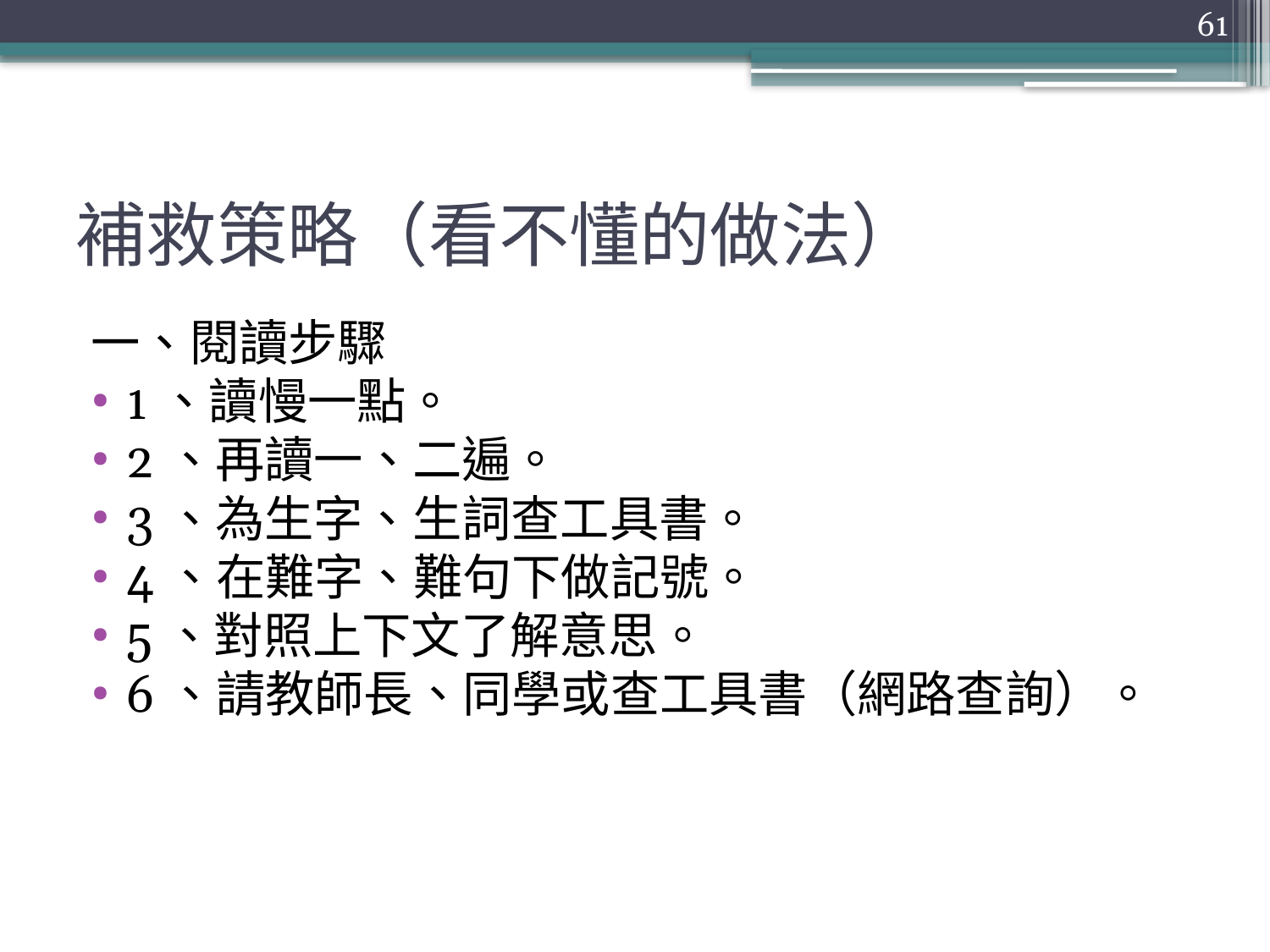

61

# 補救策略（看不懂的做法）
一、閱讀步驟
1、讀慢一點。
2、再讀一、二遍。
3、為生字、生詞查工具書。
4、在難字、難句下做記號。
5、對照上下文了解意思。
6、請教師長、同學或查工具書（網路查詢）。